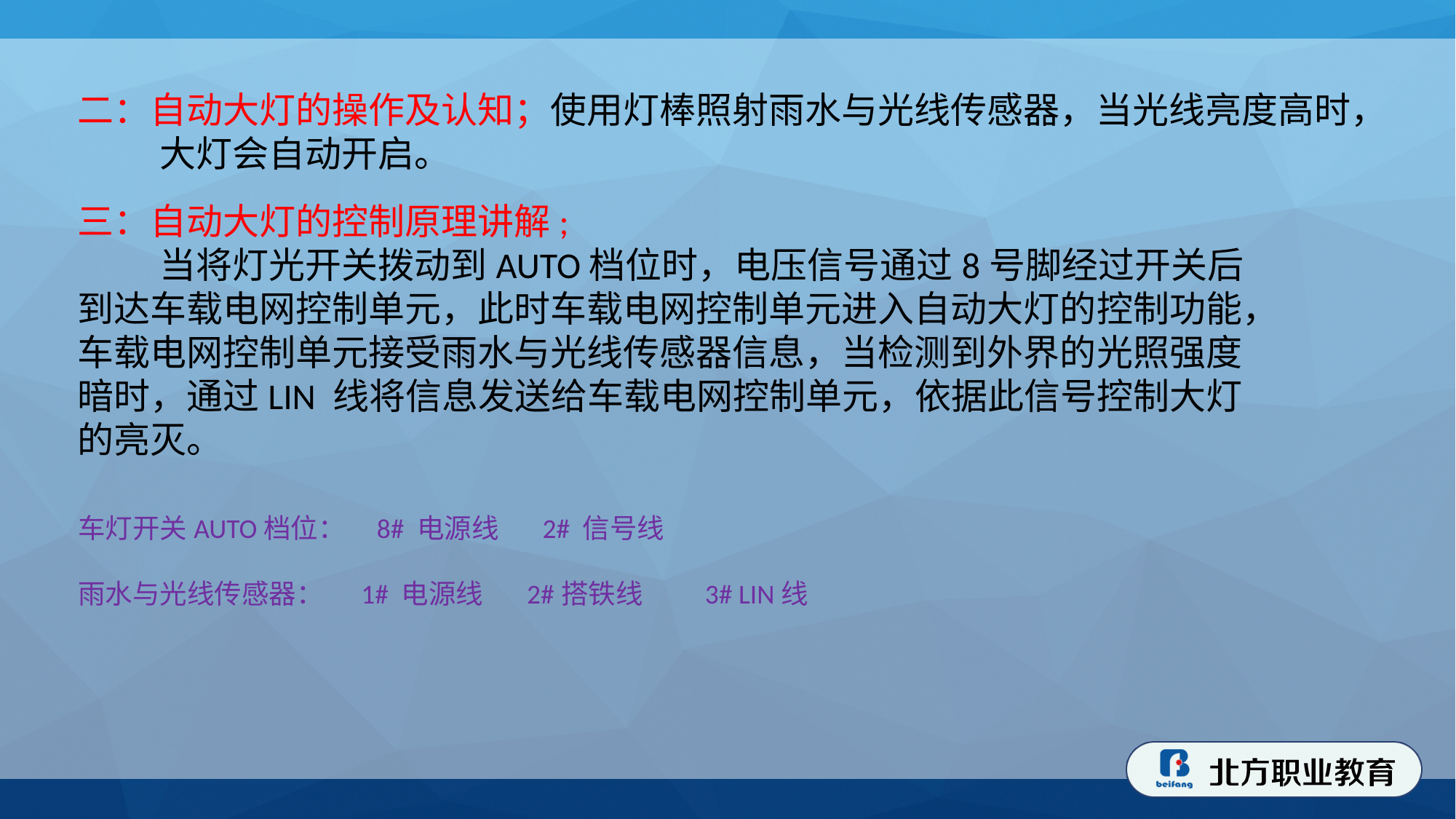

二：自动大灯的操作及认知；使用灯棒照射雨水与光线传感器，当光线亮度高时，
         大灯会自动开启。

三：自动大灯的控制原理讲解;
         当将灯光开关拨动到AUTO档位时，电压信号通过8号脚经过开关后到达车载电网控制单元，此时车载电网控制单元进入自动大灯的控制功能，车载电网控制单元接受雨水与光线传感器信息，当检测到外界的光照强度暗时，通过LIN 线将信息发送给车载电网控制单元，依据此信号控制大灯的亮灭。

车灯开关AUTO档位：    8# 电源线      2# 信号线

雨水与光线传感器：     1# 电源线      2#搭铁线         3# LIN线